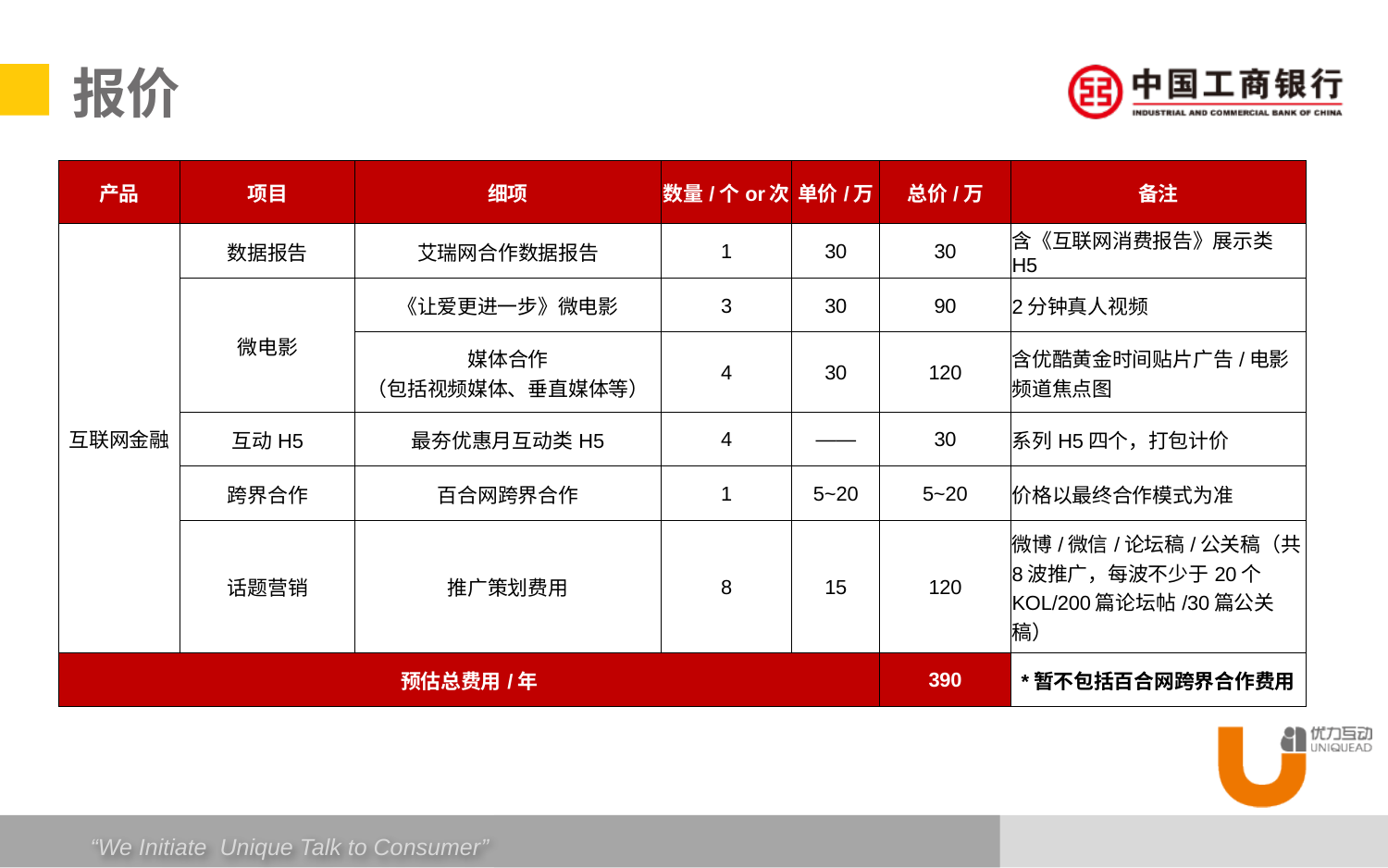

# 报价
| 产品 | 项目 | 细项 | 数量/个or次 | 单价/万 | 总价/万 | 备注 |
| --- | --- | --- | --- | --- | --- | --- |
| 互联网金融 | 数据报告 | 艾瑞网合作数据报告 | 1 | 30 | 30 | 含《互联网消费报告》展示类H5 |
|  | 微电影 | 《让爱更进一步》微电影 | 3 | 30 | 90 | 2分钟真人视频 |
|  |  | 媒体合作 （包括视频媒体、垂直媒体等） | 4 | 30 | 120 | 含优酷黄金时间贴片广告/电影频道焦点图 |
|  | 互动H5 | 最夯优惠月互动类H5 | 4 | —— | 30 | 系列H5四个，打包计价 |
|  | 跨界合作 | 百合网跨界合作 | 1 | 5~20 | 5~20 | 价格以最终合作模式为准 |
|  | 话题营销 | 推广策划费用 | 8 | 15 | 120 | 微博/微信/论坛稿/公关稿（共8波推广，每波不少于20个KOL/200篇论坛帖/30篇公关稿） |
| 预估总费用/年 |  |  |  |  | 390 | \*暂不包括百合网跨界合作费用 |